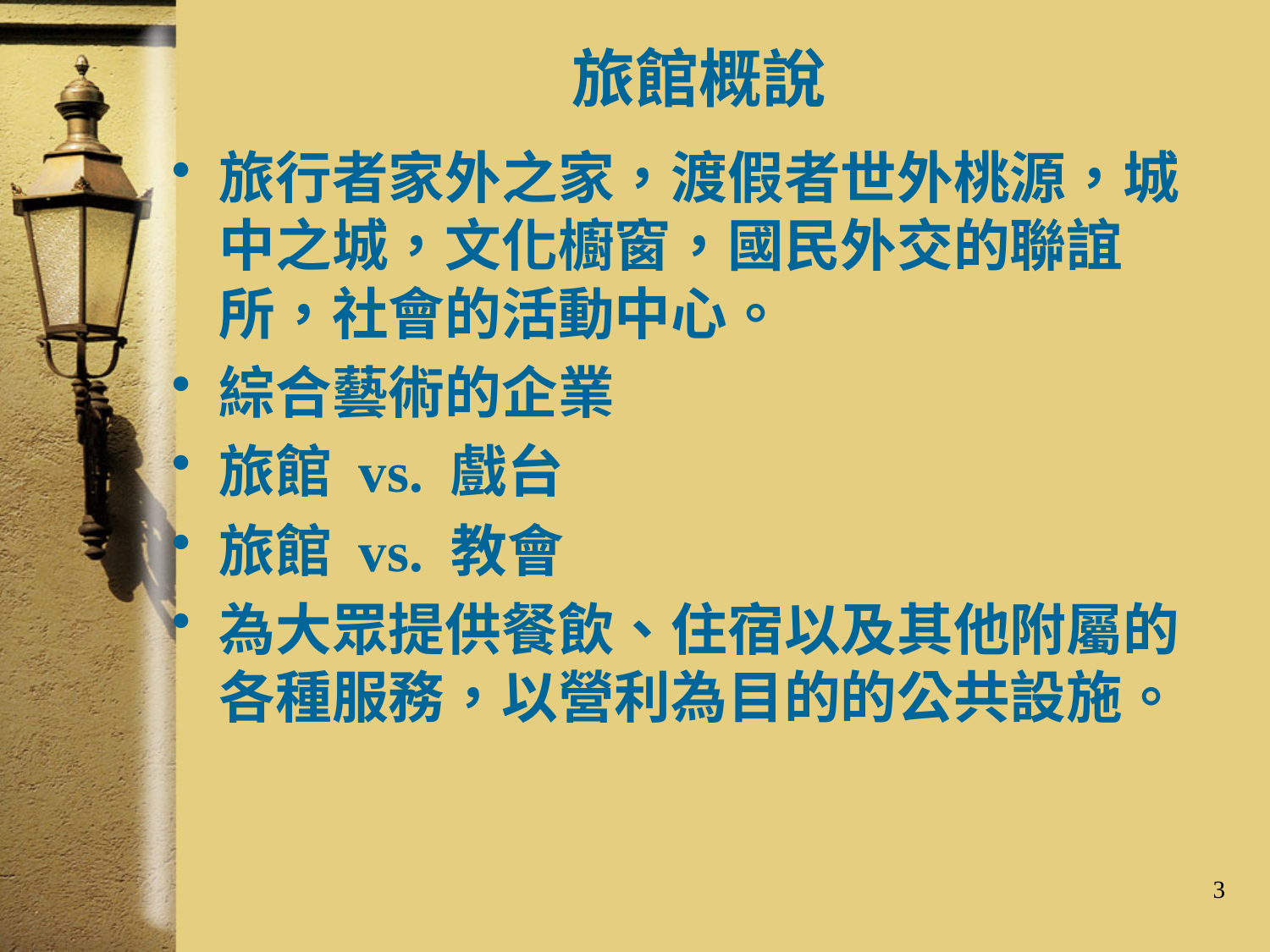

# 旅館概說
旅行者家外之家，渡假者世外桃源，城中之城，文化櫥窗，國民外交的聯誼所，社會的活動中心。
綜合藝術的企業
旅館 vs. 戲台
旅館 vs. 教會
為大眾提供餐飲、住宿以及其他附屬的各種服務，以營利為目的的公共設施。
3